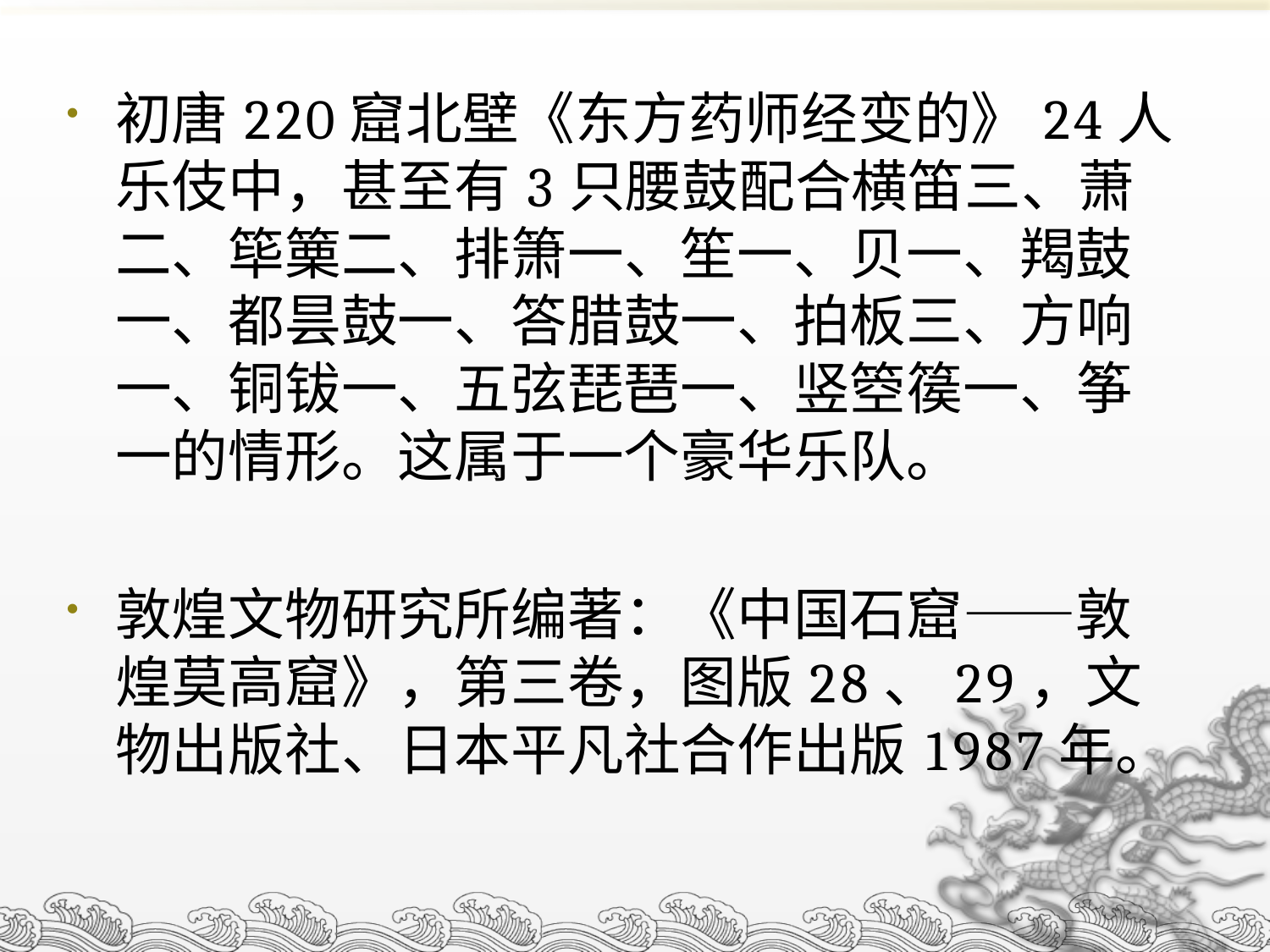

#
初唐220窟北壁《东方药师经变的》24人乐伎中，甚至有3只腰鼓配合横笛三、萧二、筚篥二、排箫一、笙一、贝一、羯鼓一、都昙鼓一、答腊鼓一、拍板三、方响一、铜钹一、五弦琵琶一、竖箜篌一、筝一的情形。这属于一个豪华乐队。

敦煌文物研究所编著：《中国石窟——敦煌莫高窟》，第三卷，图版28、29，文物出版社、日本平凡社合作出版1987年。